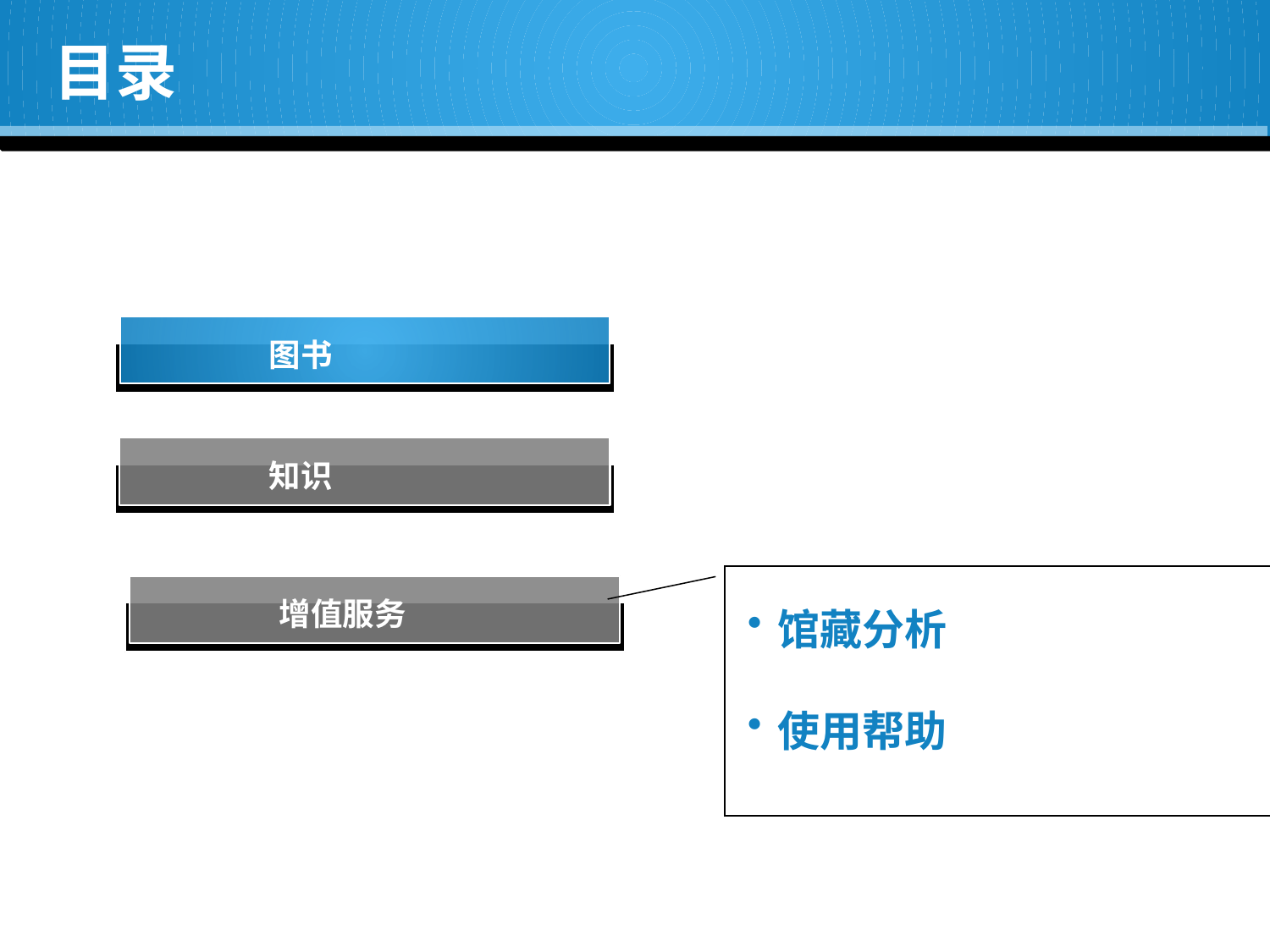

# 目录

图书

知识

馆藏分析

使用帮助

增值服务